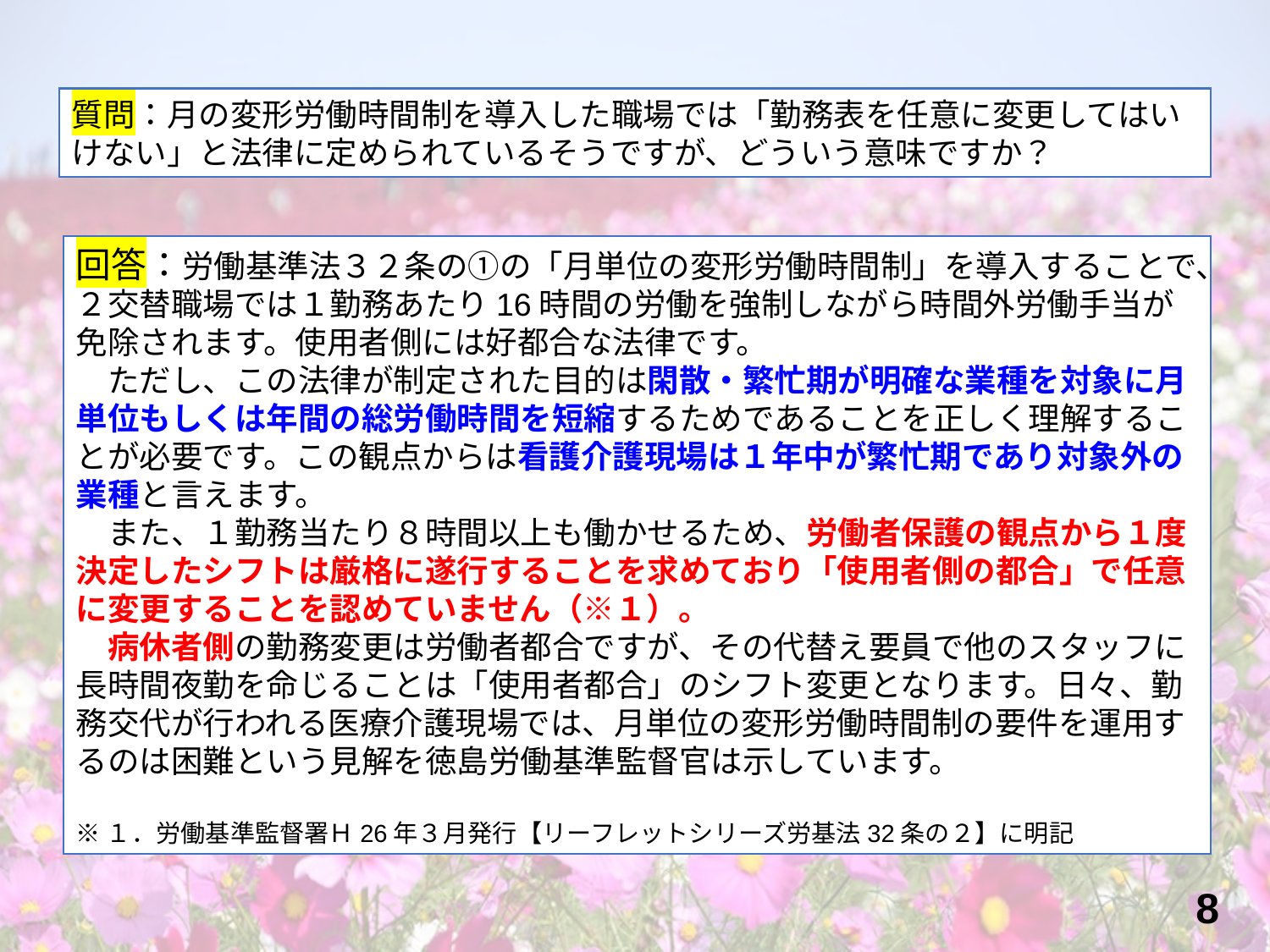

質問：月の変形労働時間制を導入した職場では「勤務表を任意に変更してはいけない」と法律に定められているそうですが、どういう意味ですか？
回答：労働基準法３２条の①の「月単位の変形労働時間制」を導入することで、２交替職場では１勤務あたり16時間の労働を強制しながら時間外労働手当が免除されます。使用者側には好都合な法律です。
　ただし、この法律が制定された目的は閑散・繁忙期が明確な業種を対象に月単位もしくは年間の総労働時間を短縮するためであることを正しく理解することが必要です。この観点からは看護介護現場は１年中が繁忙期であり対象外の業種と言えます。
　また、１勤務当たり８時間以上も働かせるため、労働者保護の観点から１度決定したシフトは厳格に遂行することを求めており「使用者側の都合」で任意に変更することを認めていません（※１）。
　病休者側の勤務変更は労働者都合ですが、その代替え要員で他のスタッフに長時間夜勤を命じることは「使用者都合」のシフト変更となります。日々、勤務交代が行われる医療介護現場では、月単位の変形労働時間制の要件を運用するのは困難という見解を徳島労働基準監督官は示しています。

※１．労働基準監督署Ｈ26年３月発行【リーフレットシリーズ労基法32条の２】に明記
8